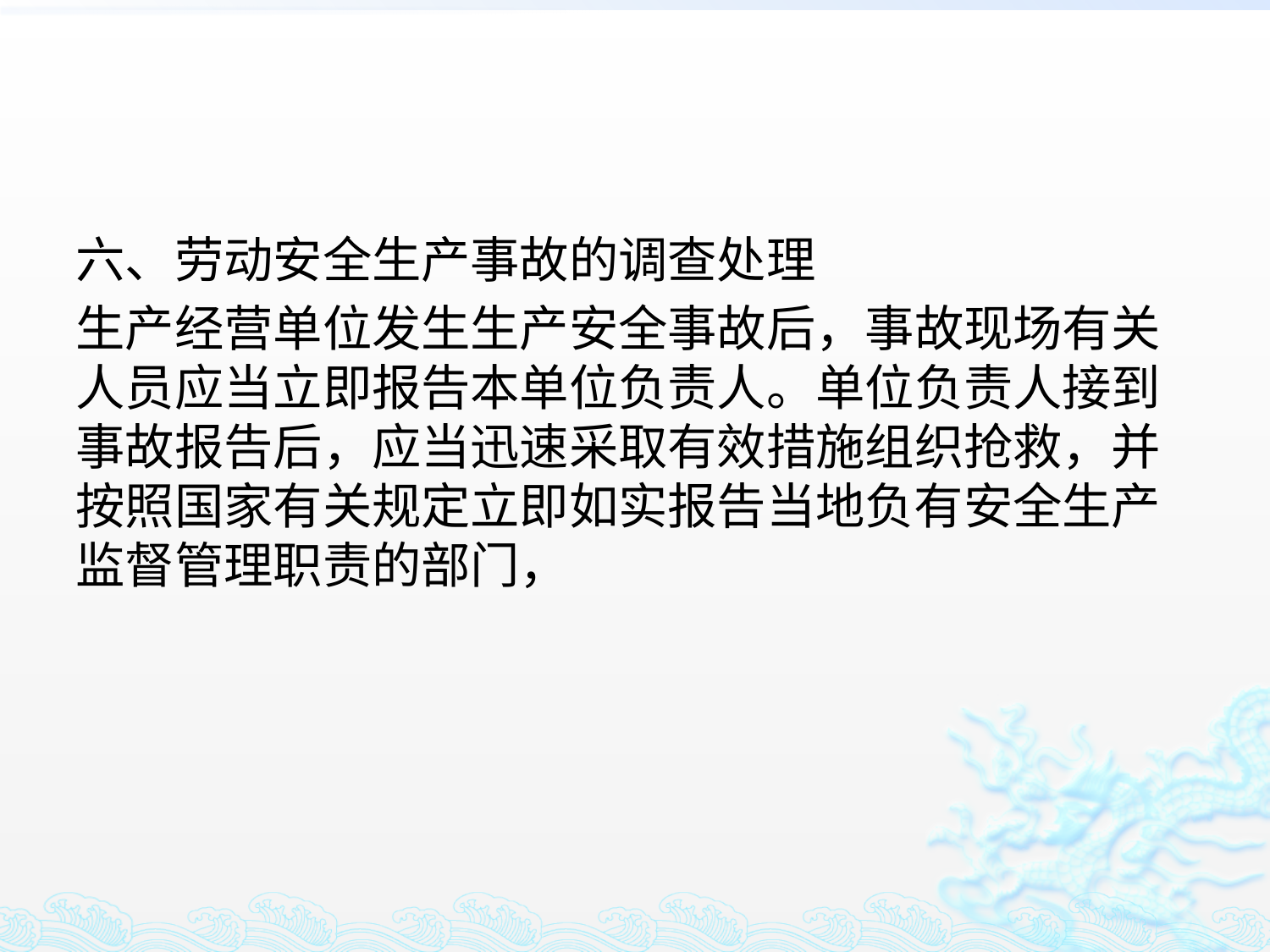

#
六、劳动安全生产事故的调查处理
生产经营单位发生生产安全事故后，事故现场有关人员应当立即报告本单位负责人。单位负责人接到事故报告后，应当迅速采取有效措施组织抢救，并按照国家有关规定立即如实报告当地负有安全生产监督管理职责的部门，